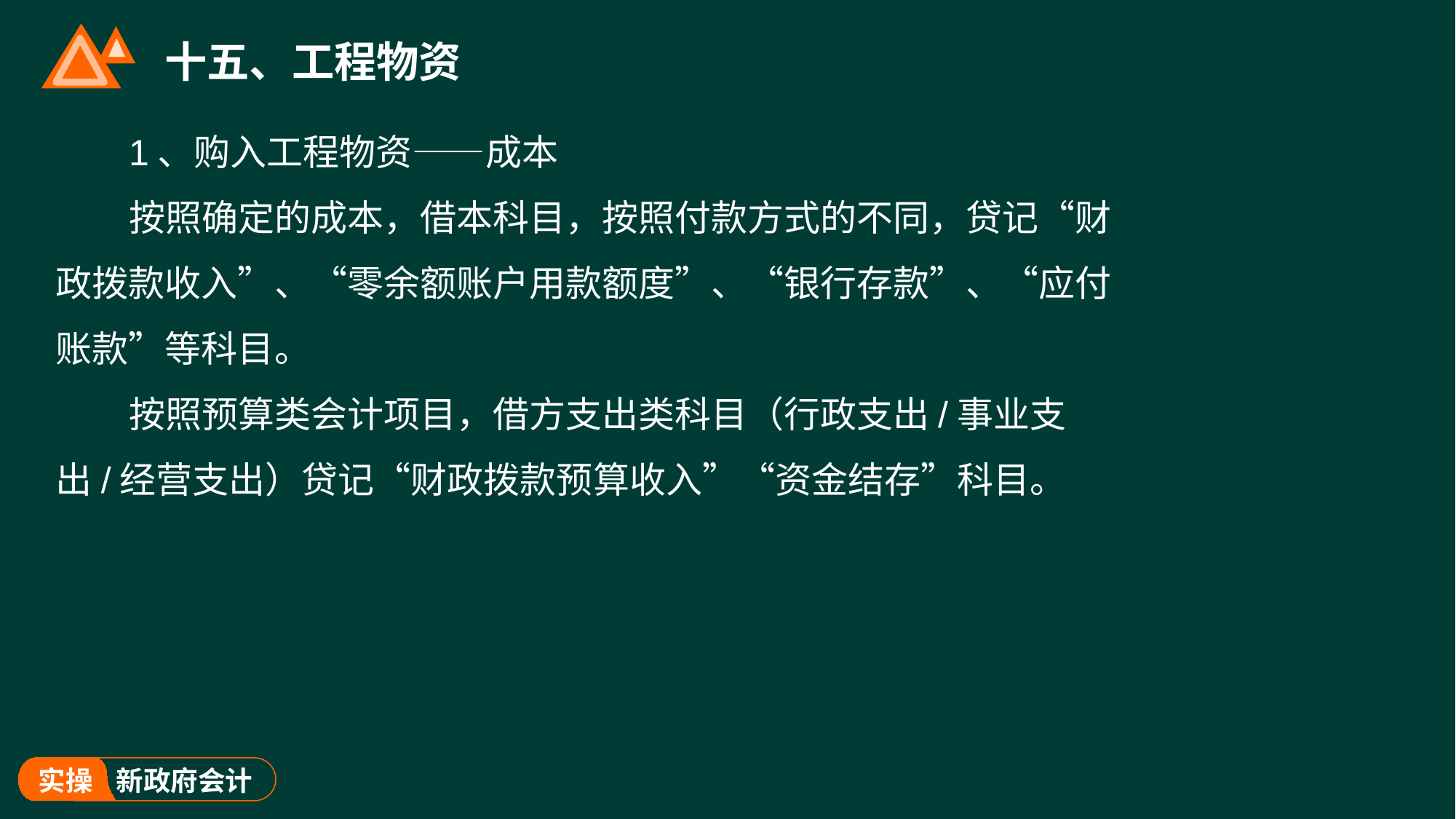

# 十五、工程物资
1、购入工程物资——成本
按照确定的成本，借本科目，按照付款方式的不同，贷记“财政拨款收入”、“零余额账户用款额度”、“银行存款”、“应付账款”等科目。
按照预算类会计项目，借方支出类科目（行政支出/事业支出/经营支出）贷记“财政拨款预算收入”“资金结存”科目。